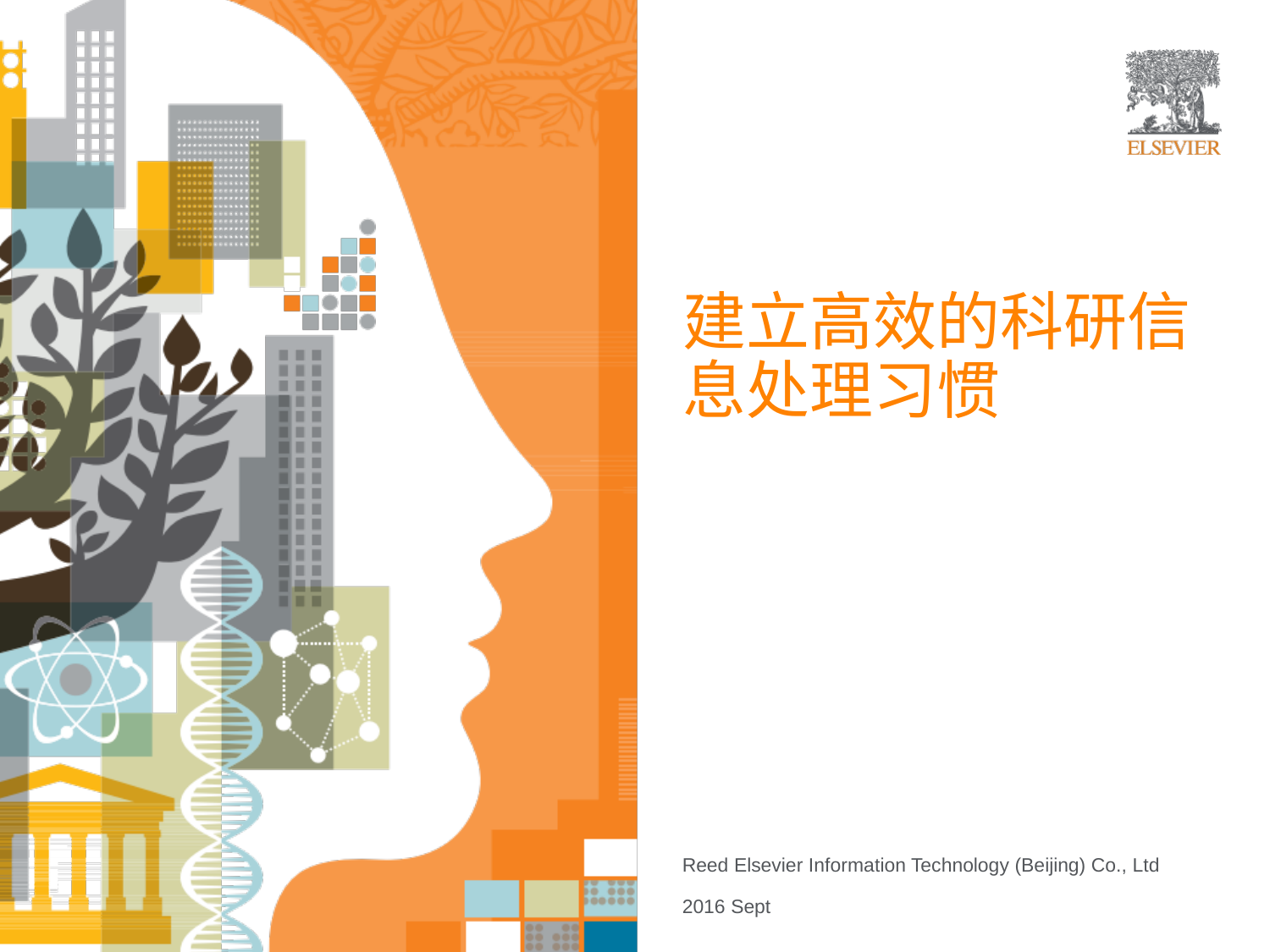

# 建立高效的科研信息处理习惯
Reed Elsevier Information Technology (Beijing) Co., Ltd
2016 Sept